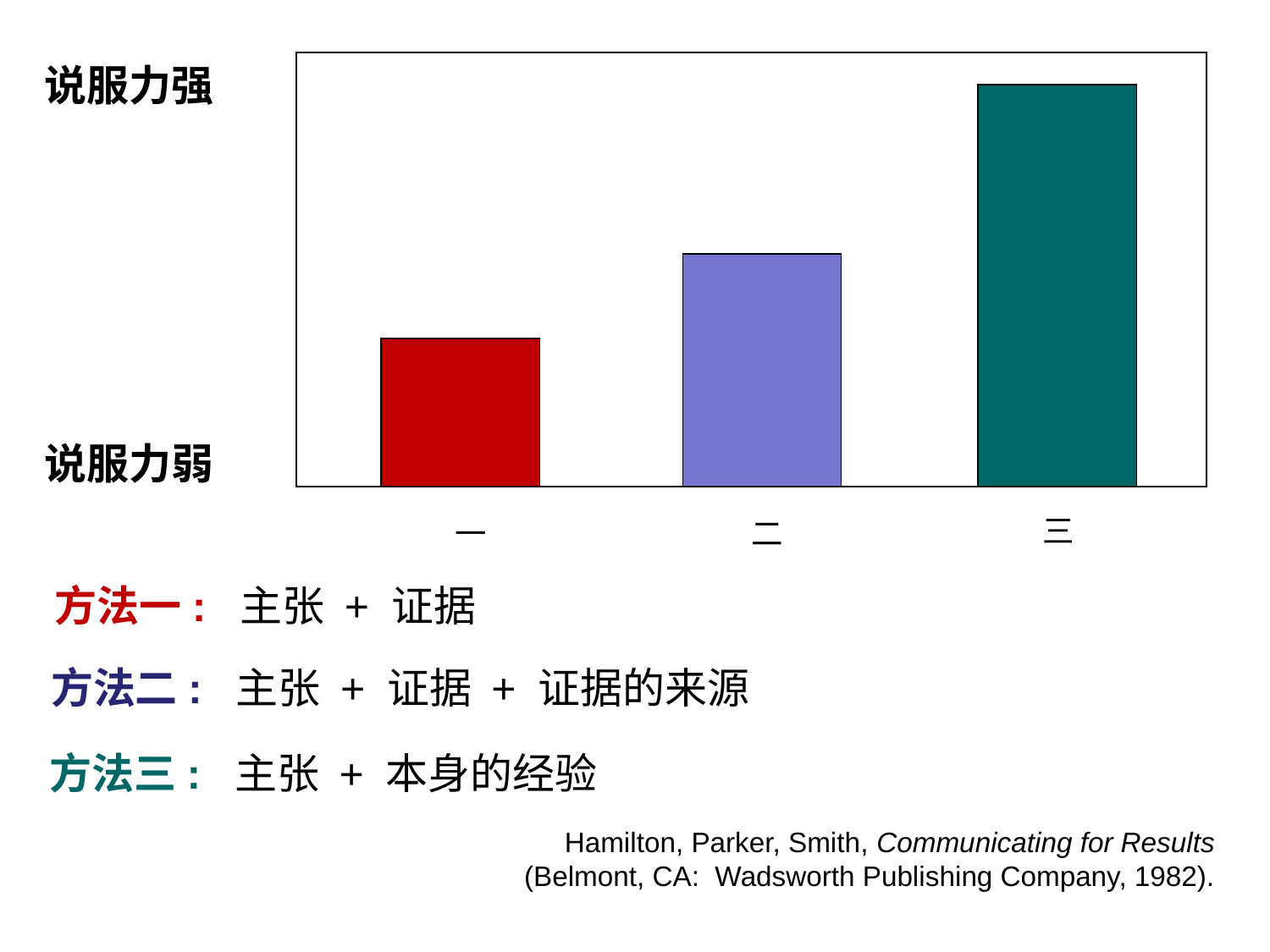

说服力强

说服力弱
三
一
二
方法一:  主张 + 证据
方法二:  主张 + 证据 + 证据的来源
方法三:  主张 + 本身的经验
Hamilton, Parker, Smith, Communicating for Results
(Belmont, CA:  Wadsworth Publishing Company, 1982).